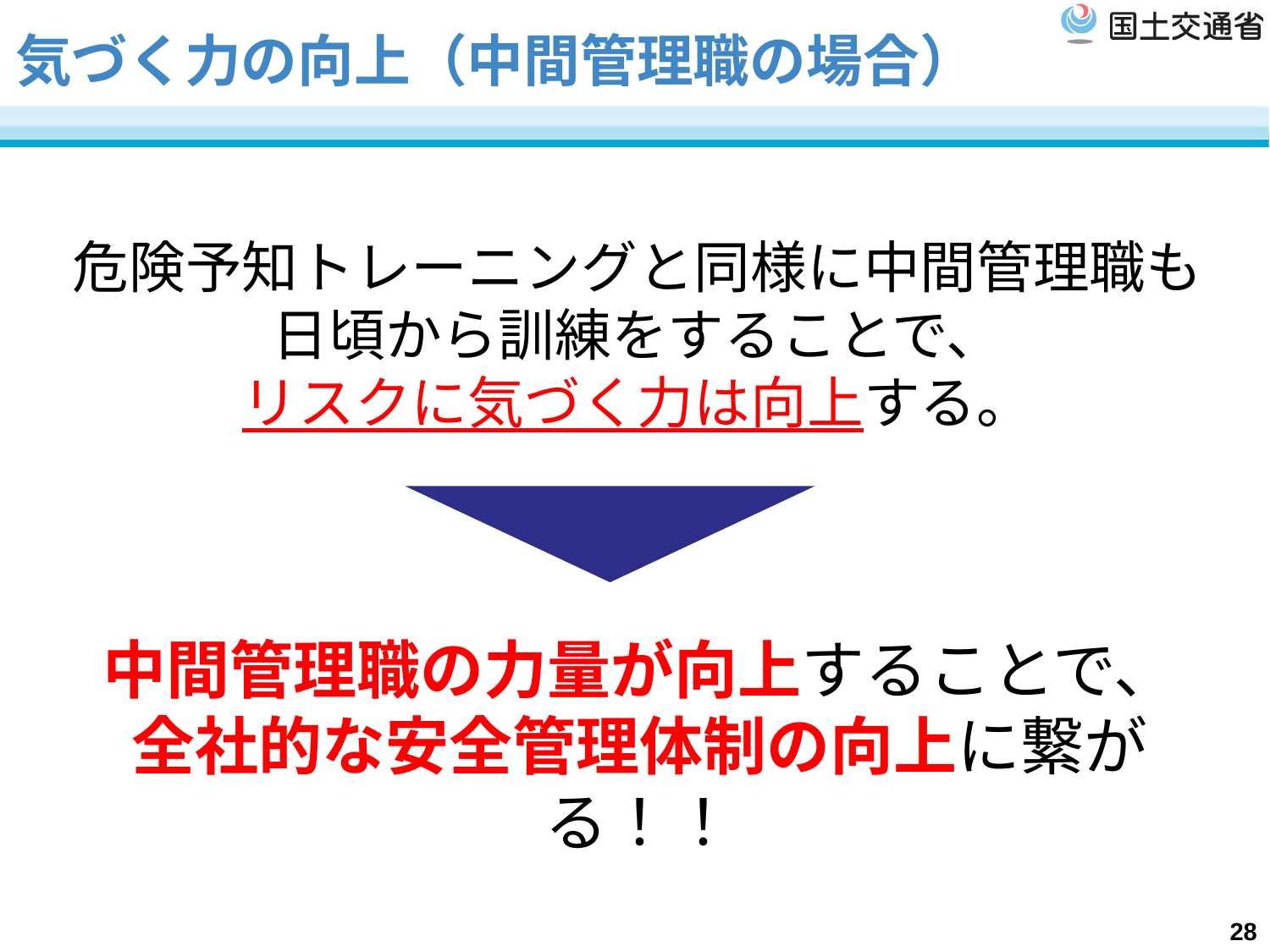

# 気づく力の向上（中間管理職の場合）
危険予知トレーニングと同様に中間管理職も
日頃から訓練をすることで、
リスクに気づく力は向上する。

中間管理職の力量が向上することで、
全社的な安全管理体制の向上に繋がる！！
28